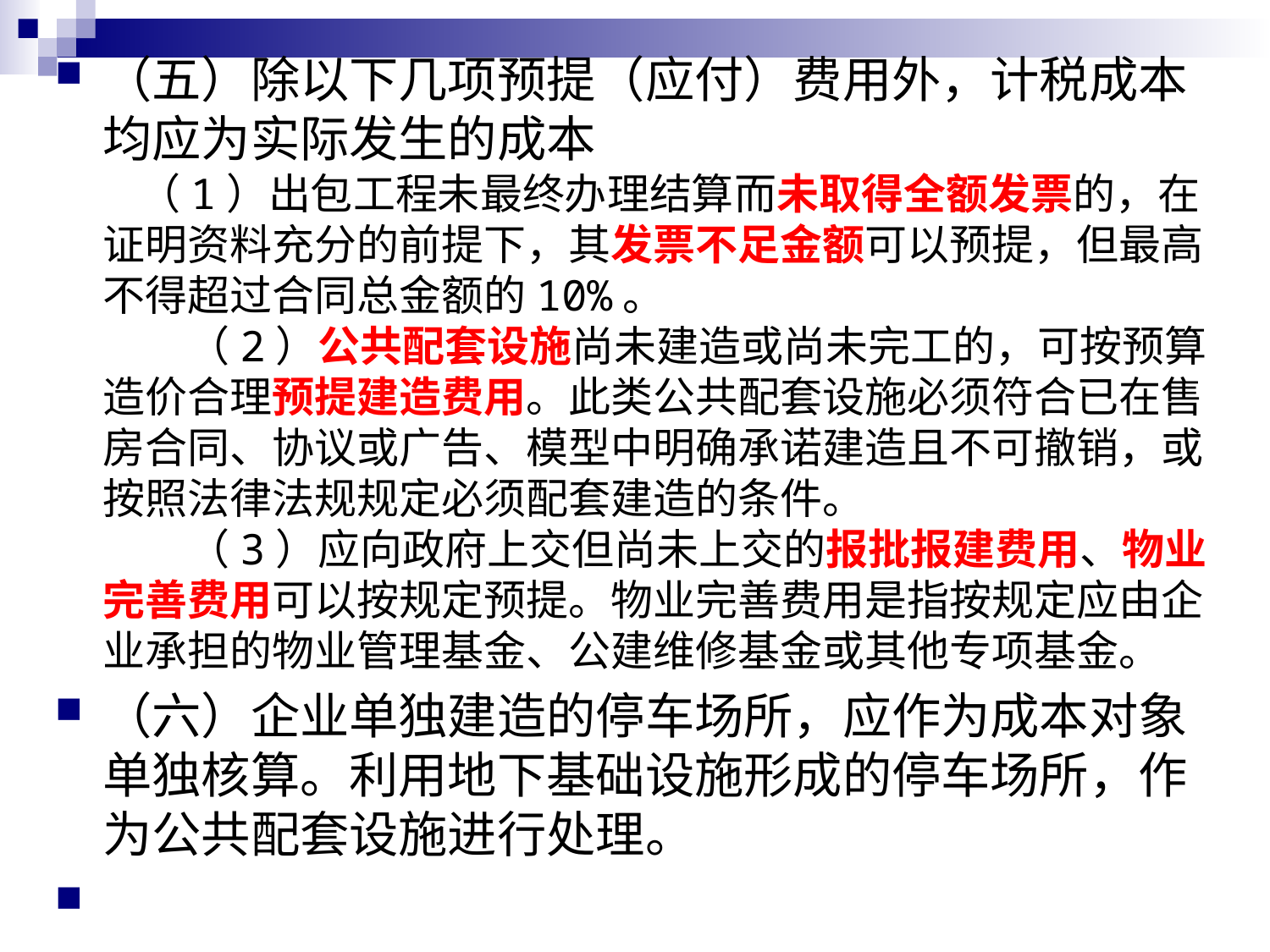

（五）除以下几项预提（应付）费用外，计税成本均应为实际发生的成本
　（1）出包工程未最终办理结算而未取得全额发票的，在证明资料充分的前提下，其发票不足金额可以预提，但最高不得超过合同总金额的10%。
　　（2）公共配套设施尚未建造或尚未完工的，可按预算造价合理预提建造费用。此类公共配套设施必须符合已在售房合同、协议或广告、模型中明确承诺建造且不可撤销，或按照法律法规规定必须配套建造的条件。
　　（3）应向政府上交但尚未上交的报批报建费用、物业完善费用可以按规定预提。物业完善费用是指按规定应由企业承担的物业管理基金、公建维修基金或其他专项基金。
（六）企业单独建造的停车场所，应作为成本对象单独核算。利用地下基础设施形成的停车场所，作为公共配套设施进行处理。